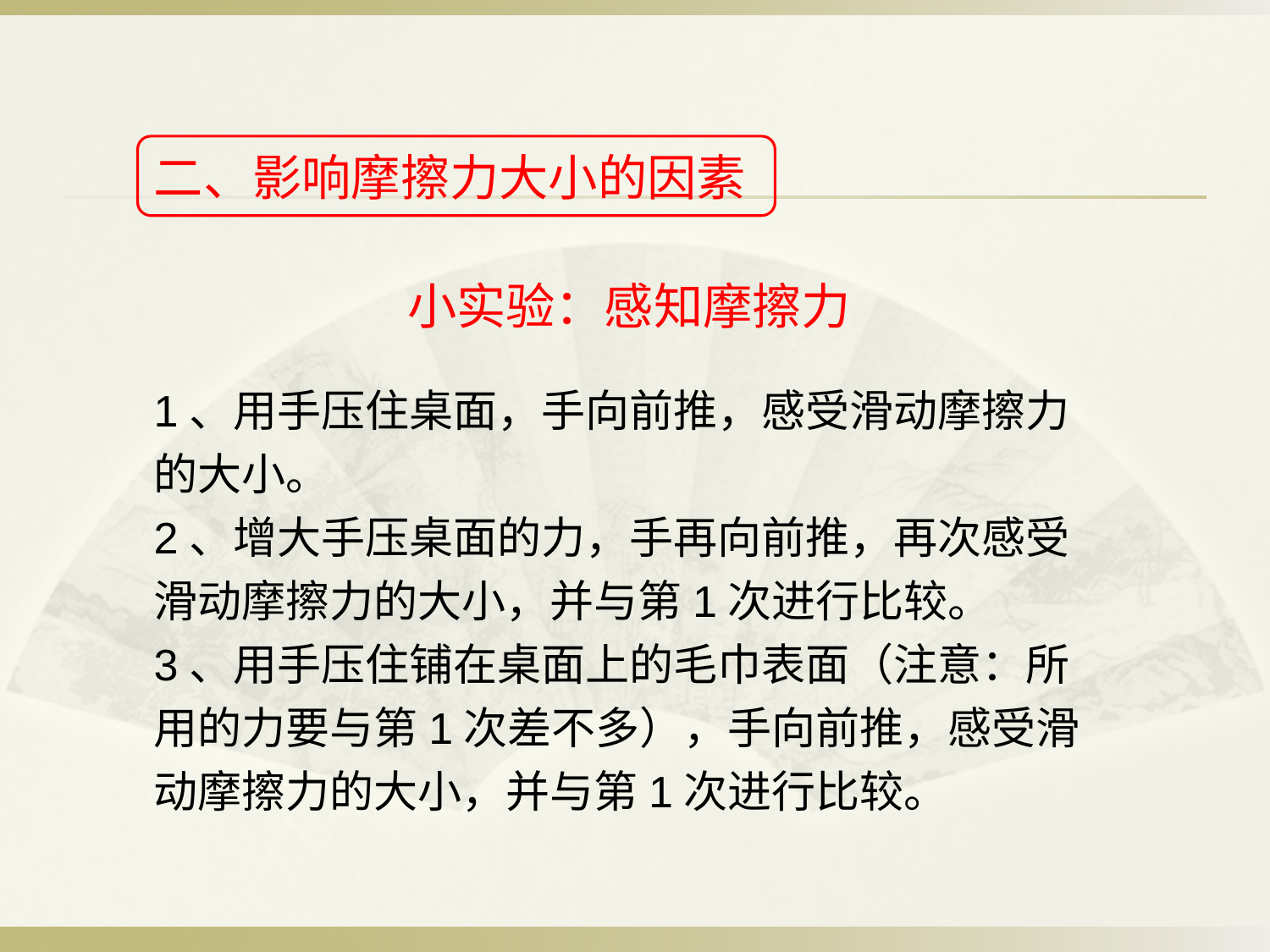

二、影响摩擦力大小的因素
小实验：感知摩擦力
1、用手压住桌面，手向前推，感受滑动摩擦力的大小。
2、增大手压桌面的力，手再向前推，再次感受滑动摩擦力的大小，并与第1次进行比较。
3、用手压住铺在桌面上的毛巾表面（注意：所用的力要与第1次差不多），手向前推，感受滑动摩擦力的大小，并与第1次进行比较。